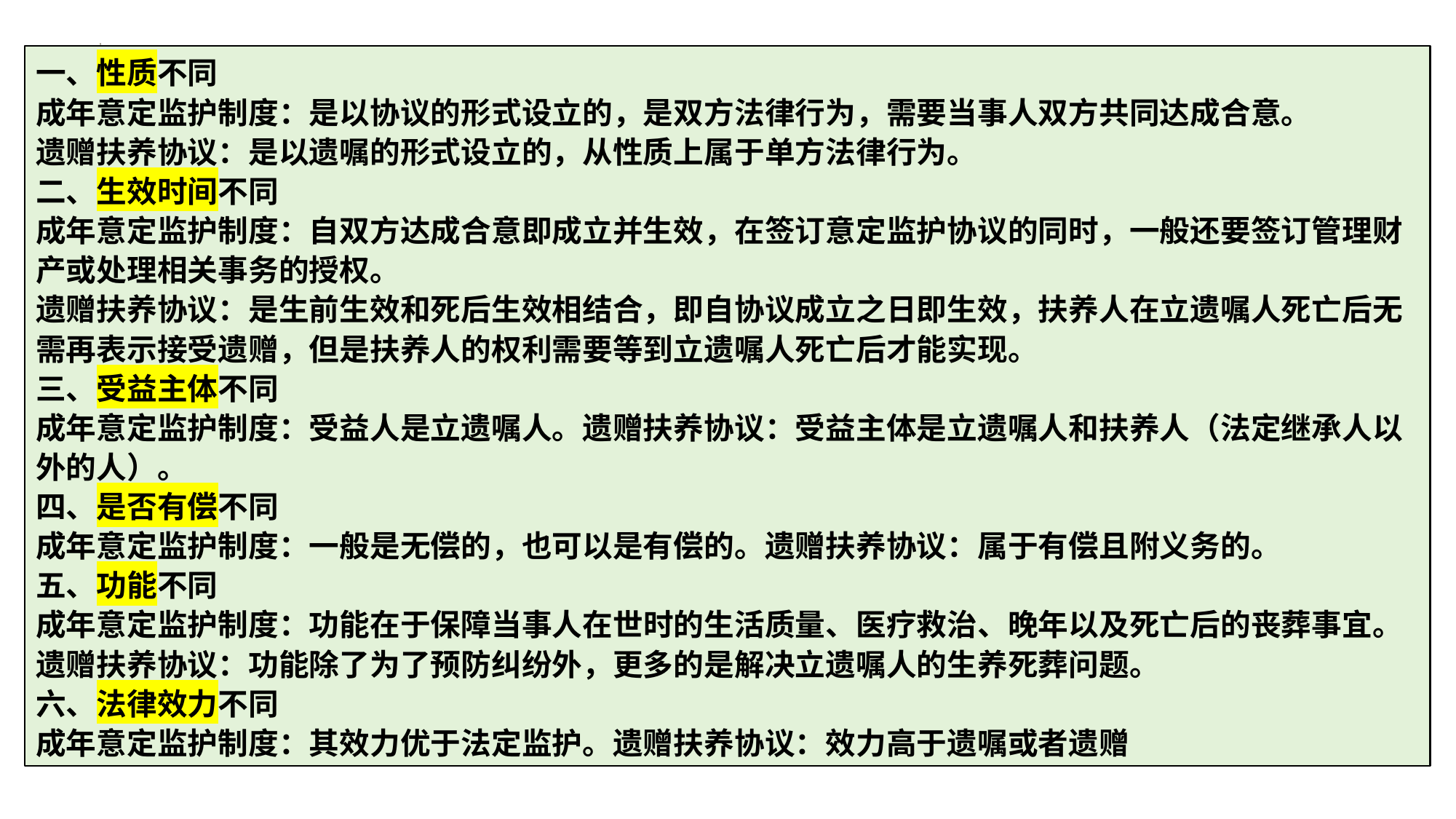

一、性质不同
成年意定监护制度：是以协议的形式设立的，是双方法律行为，需要当事人双方共同达成合意。
遗赠扶养协议：是以遗嘱的形式设立的，从性质上属于单方法律行为。
二、生效时间不同
成年意定监护制度：自双方达成合意即成立并生效，在签订意定监护协议的同时，一般还要签订管理财产或处理相关事务的授权。
遗赠扶养协议：是生前生效和死后生效相结合，即自协议成立之日即生效，扶养人在立遗嘱人死亡后无需再表示接受遗赠，但是扶养人的权利需要等到立遗嘱人死亡后才能实现。
三、受益主体不同
成年意定监护制度：受益人是立遗嘱人。遗赠扶养协议：受益主体是立遗嘱人和扶养人（法定继承人以外的人）。
四、是否有偿不同
成年意定监护制度：一般是无偿的，也可以是有偿的。遗赠扶养协议：属于有偿且附义务的。
五、功能不同
成年意定监护制度：功能在于保障当事人在世时的生活质量、医疗救治、晚年以及死亡后的丧葬事宜。
遗赠扶养协议：功能除了为了预防纠纷外，更多的是解决立遗嘱人的生养死葬问题。
六、法律效力不同
成年意定监护制度：其效力优于法定监护。遗赠扶养协议：效力高于遗嘱或者遗赠